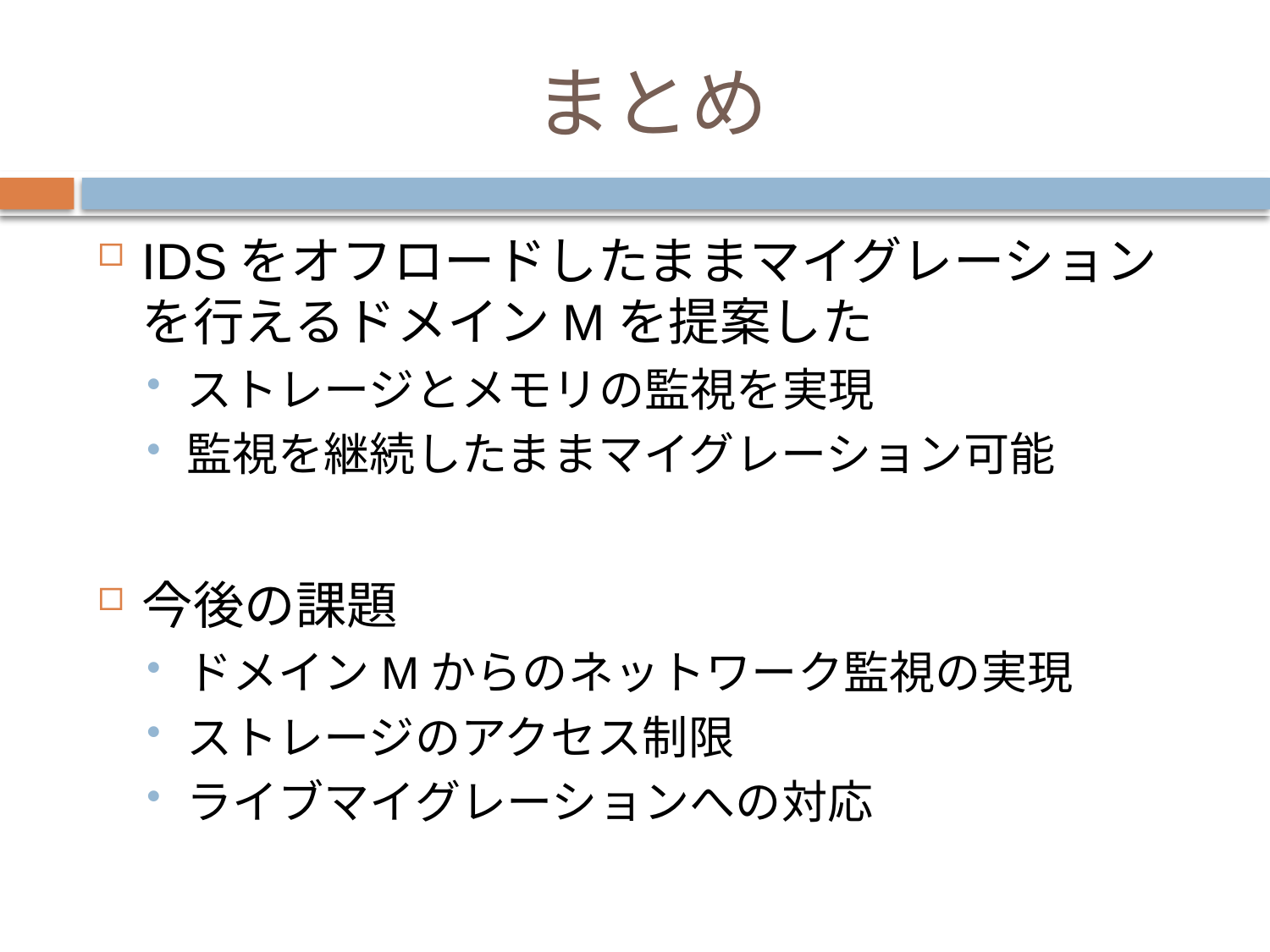

# まとめ
IDSをオフロードしたままマイグレーションを行えるドメインMを提案した
ストレージとメモリの監視を実現
監視を継続したままマイグレーション可能

今後の課題
ドメインMからのネットワーク監視の実現
ストレージのアクセス制限
ライブマイグレーションへの対応